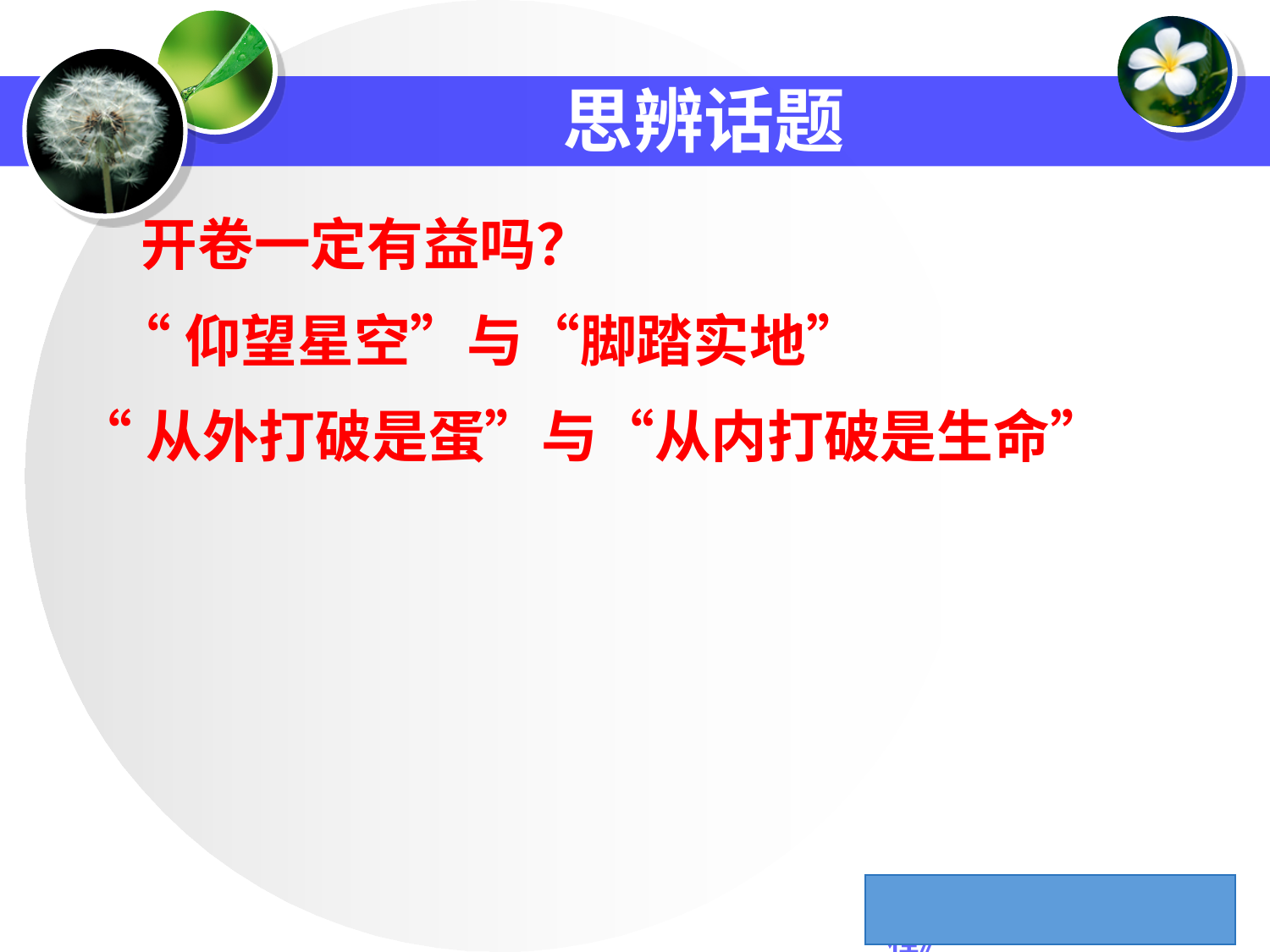

# 思辨话题
    开卷一定有益吗？
   “仰望星空”与“脚踏实地”
“从外打破是蛋”与“从内打破是生命”